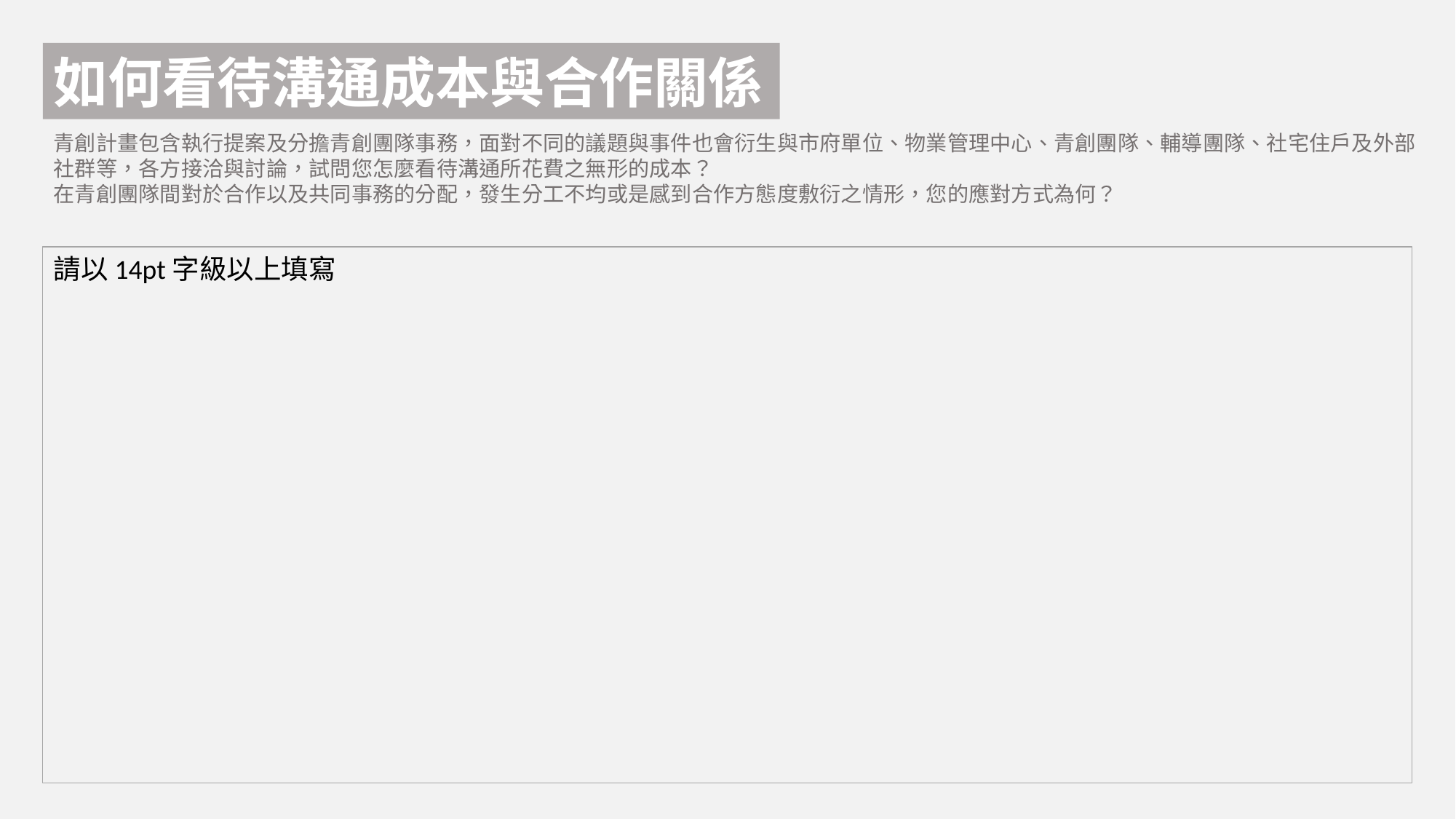

如何看待溝通成本與合作關係
青創計畫包含執行提案及分擔青創團隊事務，面對不同的議題與事件也會衍生與市府單位、物業管理中心、青創團隊、輔導團隊、社宅住戶及外部社群等，各方接洽與討論，試問您怎麼看待溝通所花費之無形的成本？
在青創團隊間對於合作以及共同事務的分配，發生分工不均或是感到合作方態度敷衍之情形，您的應對方式為何？
請以14pt字級以上填寫